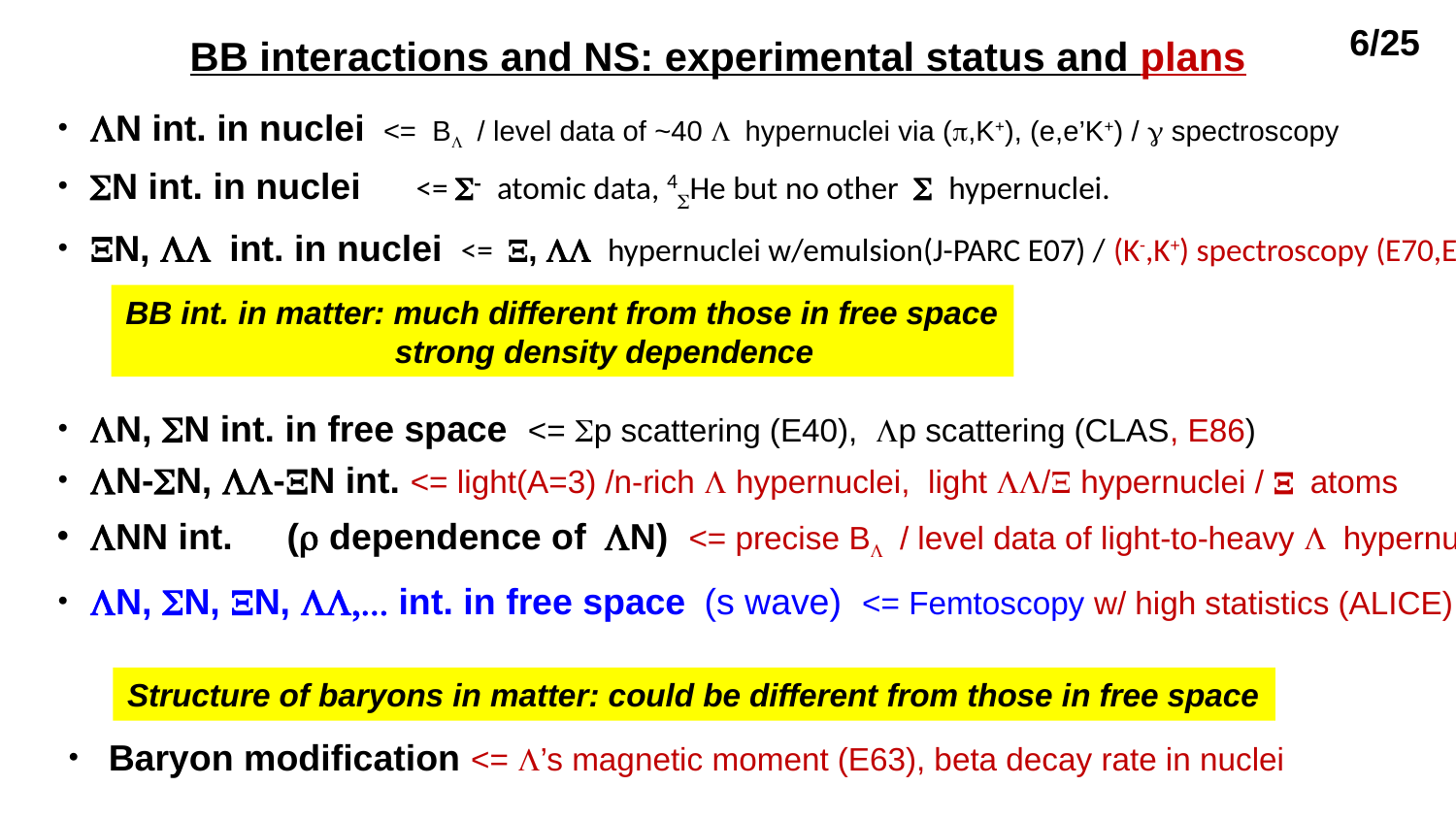

6/25
BB interactions and NS: experimental status and plans
・ΛN int. in nuclei <=  BΛ / level data of ~40 Λ hypernuclei via (π,K+), (e,e’K+) / γ spectroscopy
・ΣN int. in nuclei   <= Σ− atomic data, 4ΣHe but no other  Σ hypernuclei.
・ΞN, ΛΛ int. in nuclei <=  Ξ, ΛΛ hypernuclei w/emulsion(J-PARC E07) / (K-,K+) spectroscopy (E70,E75)
                                                                                                                              Ξ− atomic X rays (E03,E96)
BB int. in matter: much different from those in free space
                              strong density dependence
・ΛN, ΣN int. in free space  <= Σp scattering (E40),  Λp scattering (CLAS, E86)
・ΛN-ΣN, ΛΛ-ΞN int. <= light(A=3) /n-rich Λ hypernuclei,  light ΛΛ/Ξ hypernuclei / Ξ atoms
・ΛNN int.　(ρ dependence of ΛN)  <= precise BΛ / level data of light-to-heavy Λ hypernuclei
・ΛN, ΣN, ΞN, ΛΛ,... int. in free space (s wave)  <= Femtoscopy w/ high statistics (ALICE)
Structure of baryons in matter: could be different from those in free space
・ Baryon modification <= Λ’s magnetic moment (E63), beta decay rate in nuclei